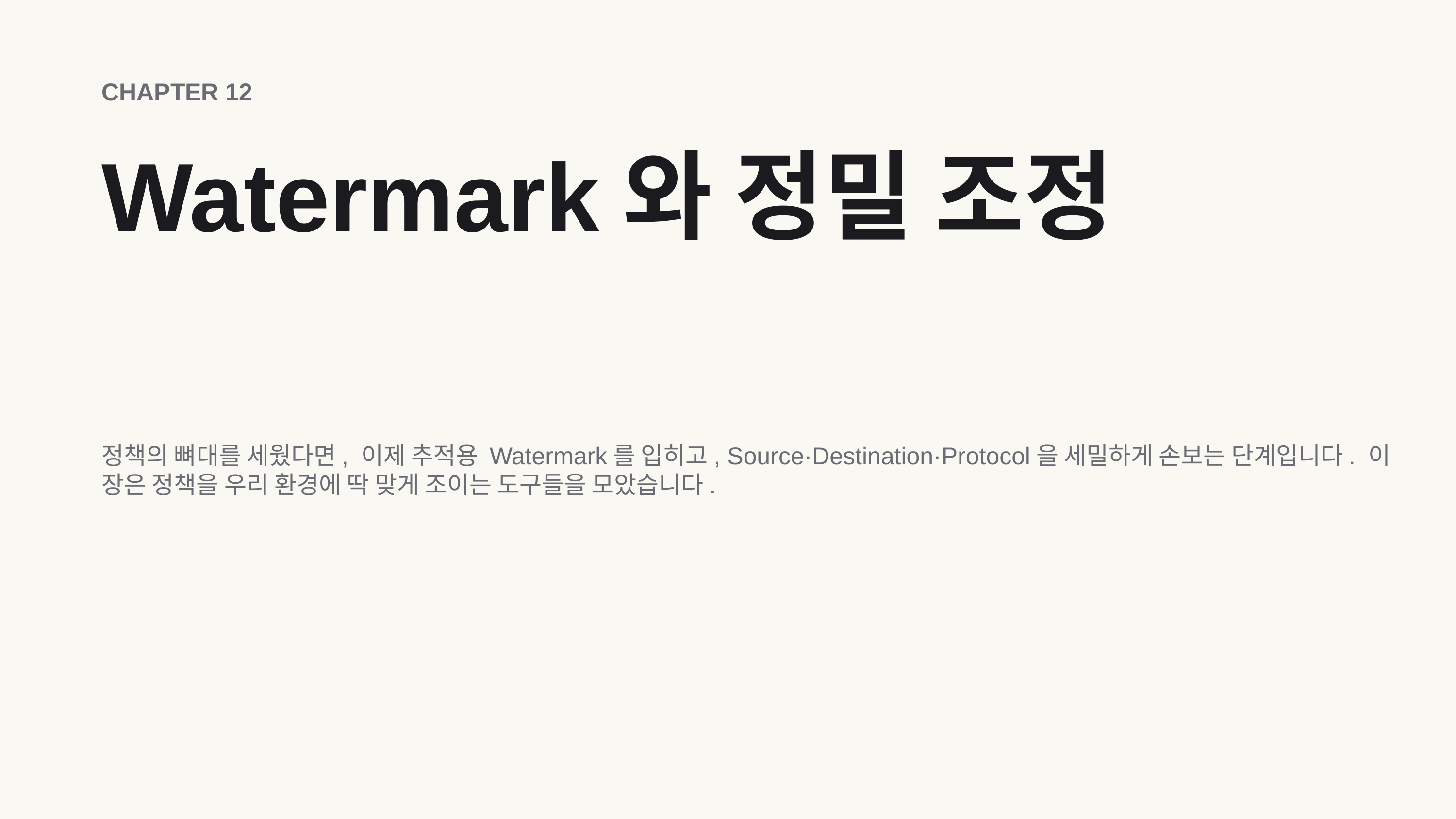

CHAPTER 12
Watermark와 정밀 조정
정책의 뼈대를 세웠다면, 이제 추적용 Watermark를 입히고, Source·Destination·Protocol을 세밀하게 손보는 단계입니다. 이 장은 정책을 우리 환경에 딱 맞게 조이는 도구들을 모았습니다.